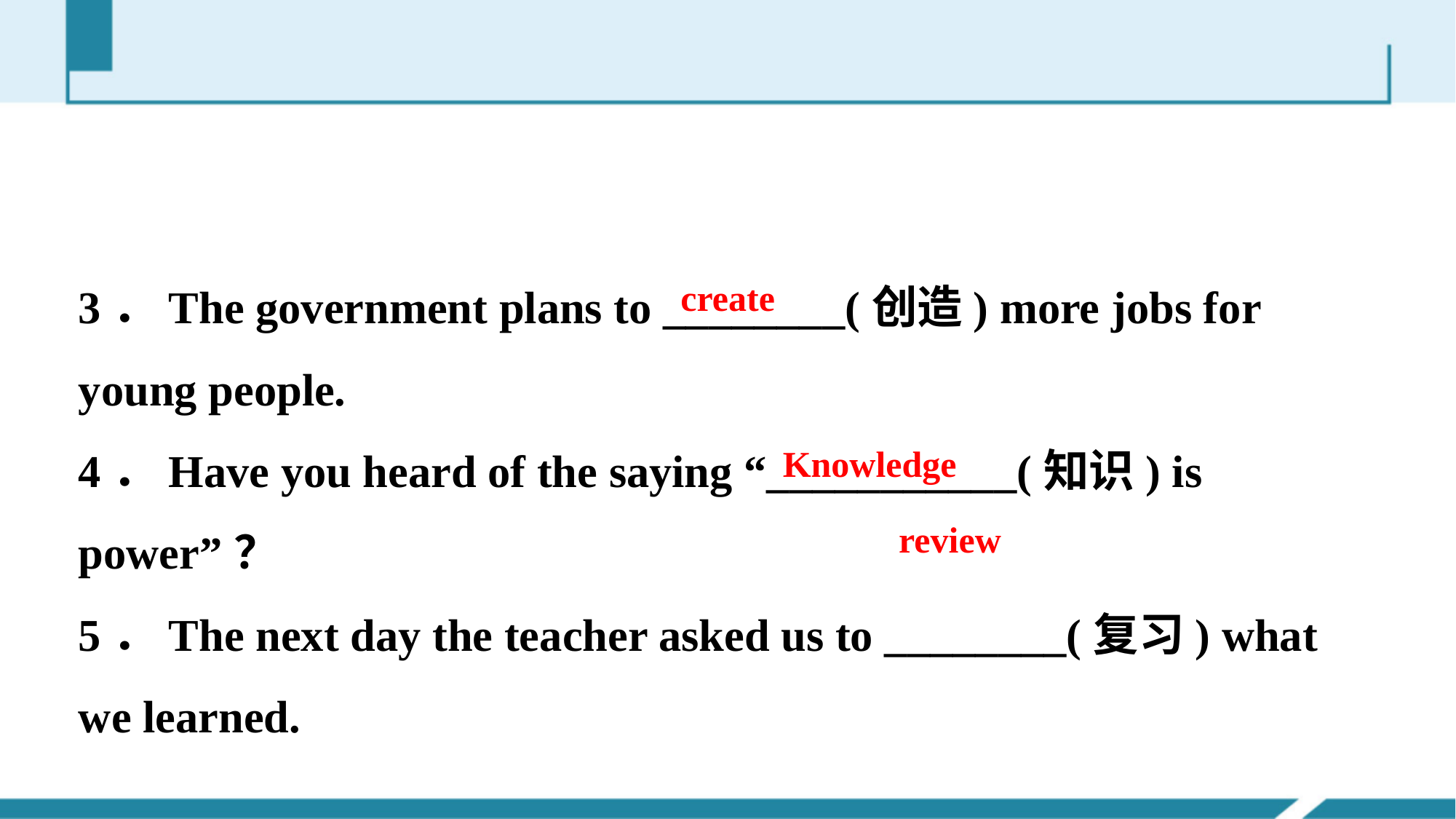

3．The government plans to ________(创造) more jobs for young people.
4．Have you heard of the saying “___________(知识) is power”？
5．The next day the teacher asked us to ________(复习) what we learned.
create
Knowledge
review